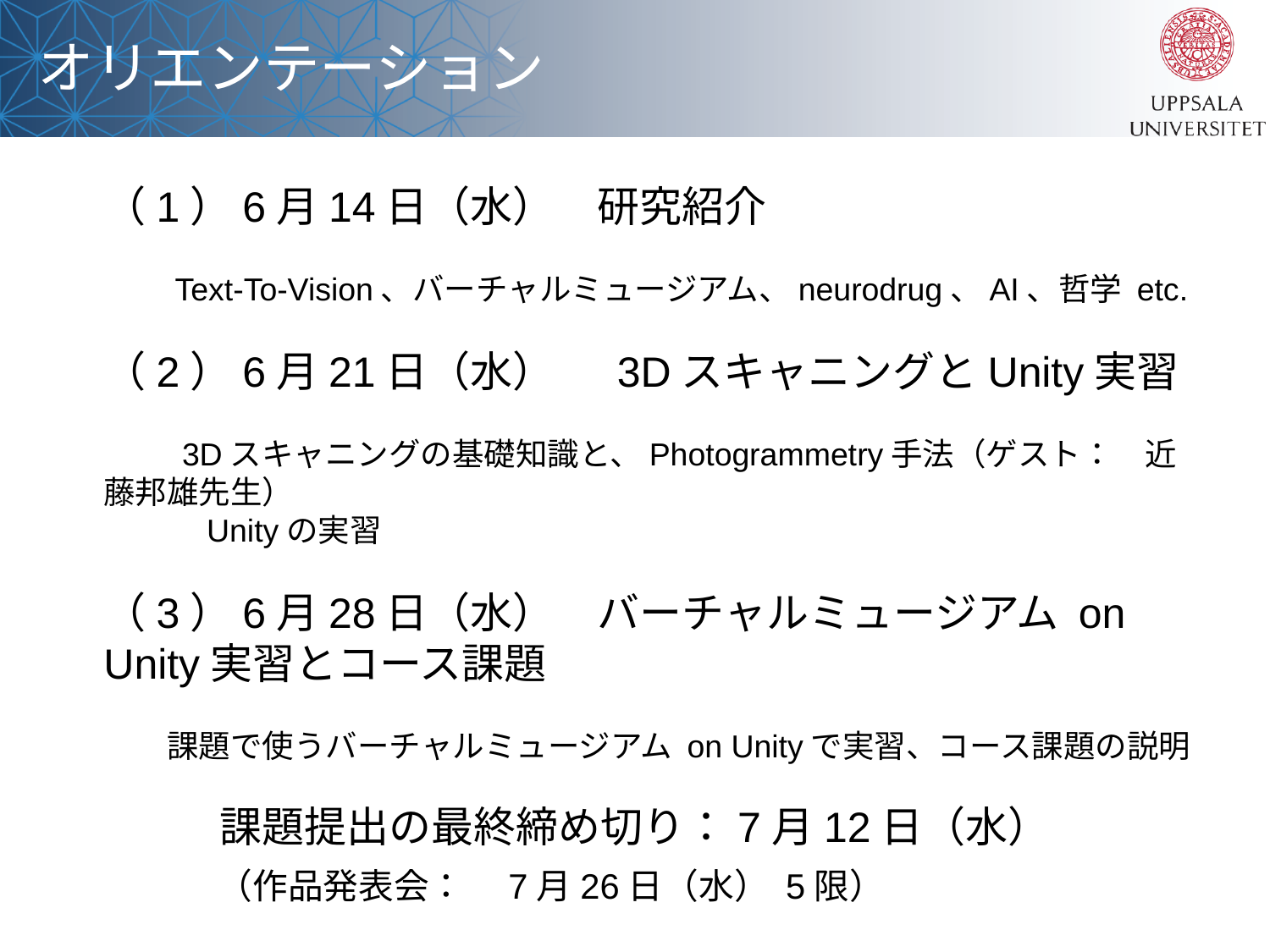

オリエンテーション
（1）6月14日（水）　研究紹介

　　Text-To-Vision、バーチャルミュージアム、neurodrug、AI、哲学 etc.

（2）6月21日（水）　 3DスキャニングとUnity実習

　　 3Dスキャニングの基礎知識と、Photogrammetry手法（ゲスト：　近藤邦雄先生）
　　　Unityの実習

（3）6月28日（水）　バーチャルミュージアム on Unity実習とコース課題

　　課題で使うバーチャルミュージアム on Unityで実習、コース課題の説明
課題提出の最終締め切り：7月12日（水）
（作品発表会：　7月26日（水） 5限）